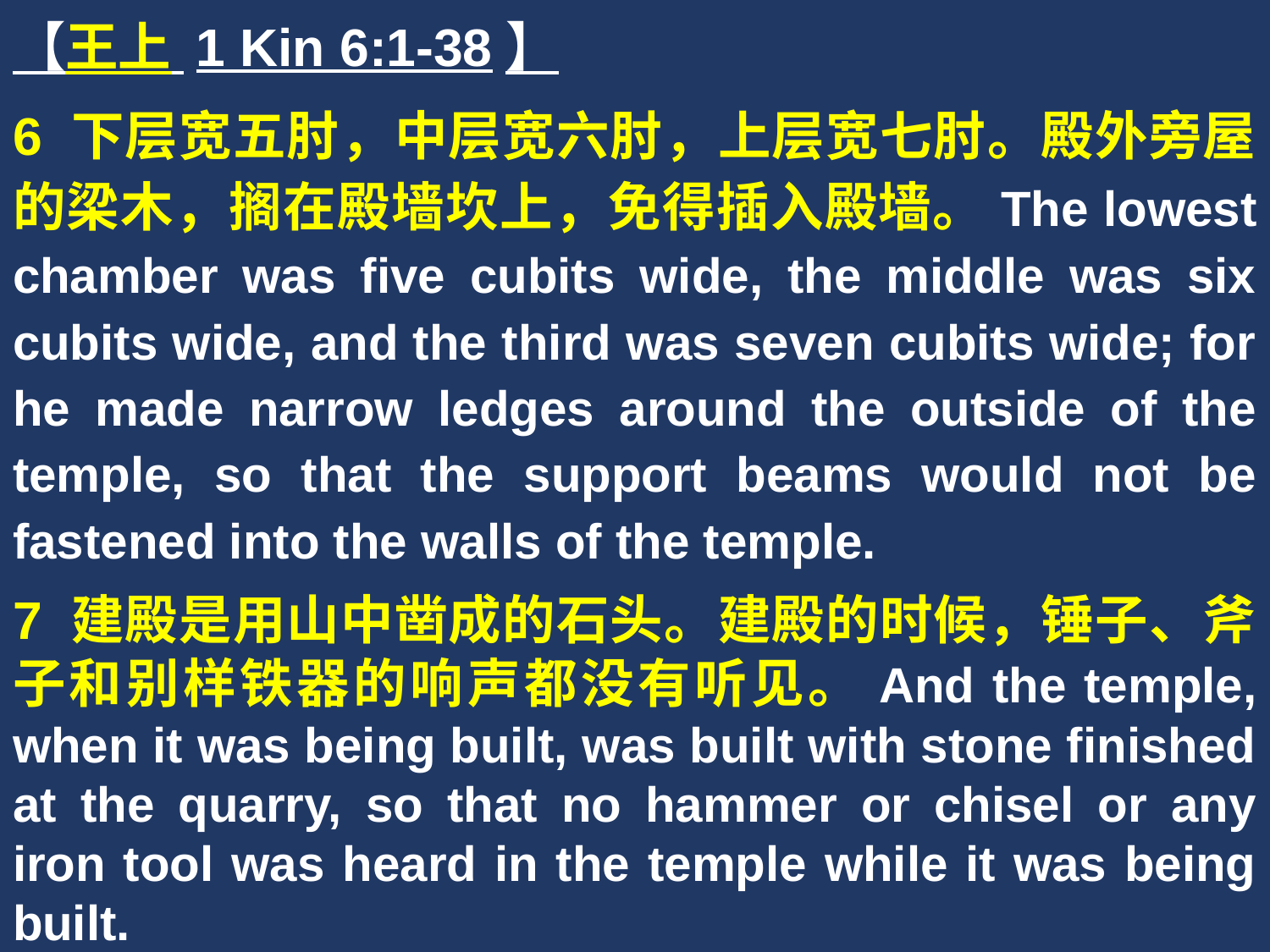

【王上 1 Kin 6:1-38】
6 下层宽五肘，中层宽六肘，上层宽七肘。殿外旁屋的梁木，搁在殿墙坎上，免得插入殿墙。The lowest chamber was five cubits wide, the middle was six cubits wide, and the third was seven cubits wide; for he made narrow ledges around the outside of the temple, so that the support beams would not be fastened into the walls of the temple.
7 建殿是用山中凿成的石头。建殿的时候，锤子、斧子和别样铁器的响声都没有听见。And the temple, when it was being built, was built with stone finished at the quarry, so that no hammer or chisel or any iron tool was heard in the temple while it was being built.